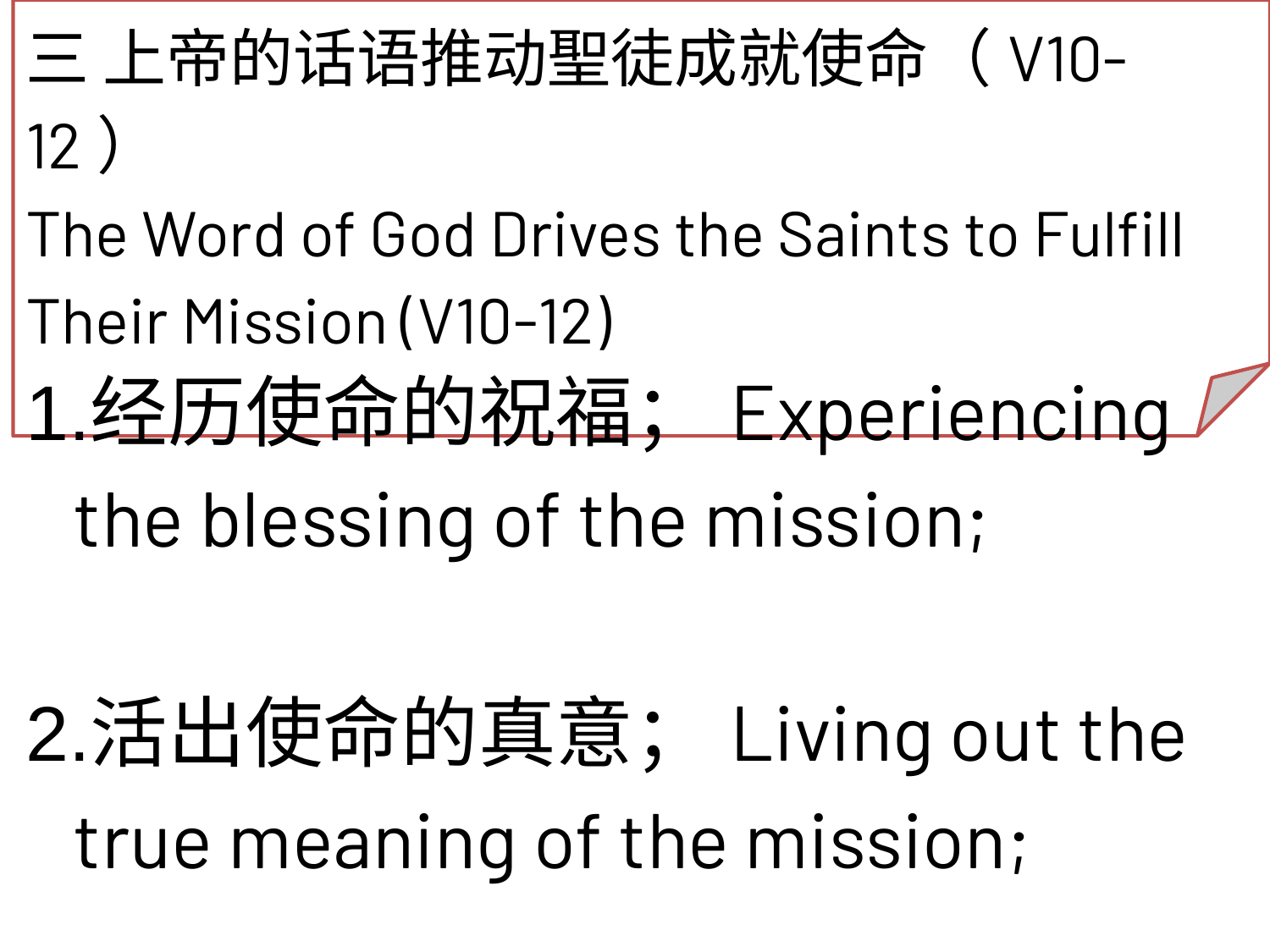

三 上帝的话语推动聖徒成就使命（V10-12）
The Word of God Drives the Saints to Fulfill Their Mission (V10-12)
经历使命的祝福；Experiencing the blessing of the mission;

活出使命的真意；Living out the true meaning of the mission;